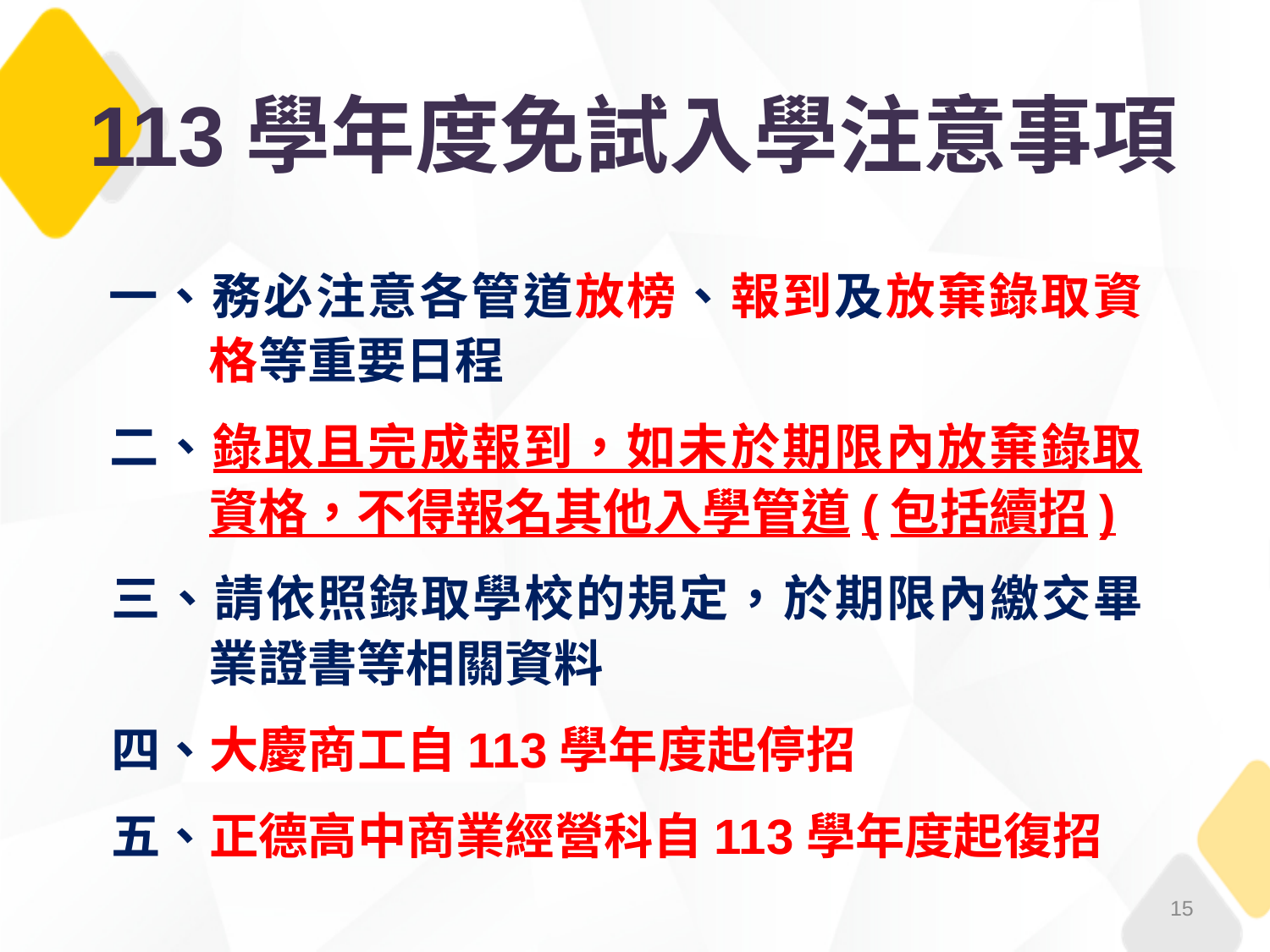

113學年度免試入學注意事項

一、務必注意各管道放榜、報到及放棄錄取資格等重要日程
二、錄取且完成報到，如未於期限內放棄錄取資格，不得報名其他入學管道(包括續招)
三、請依照錄取學校的規定，於期限內繳交畢業證書等相關資料
四、大慶商工自113學年度起停招
五、正德高中商業經營科自113學年度起復招
15